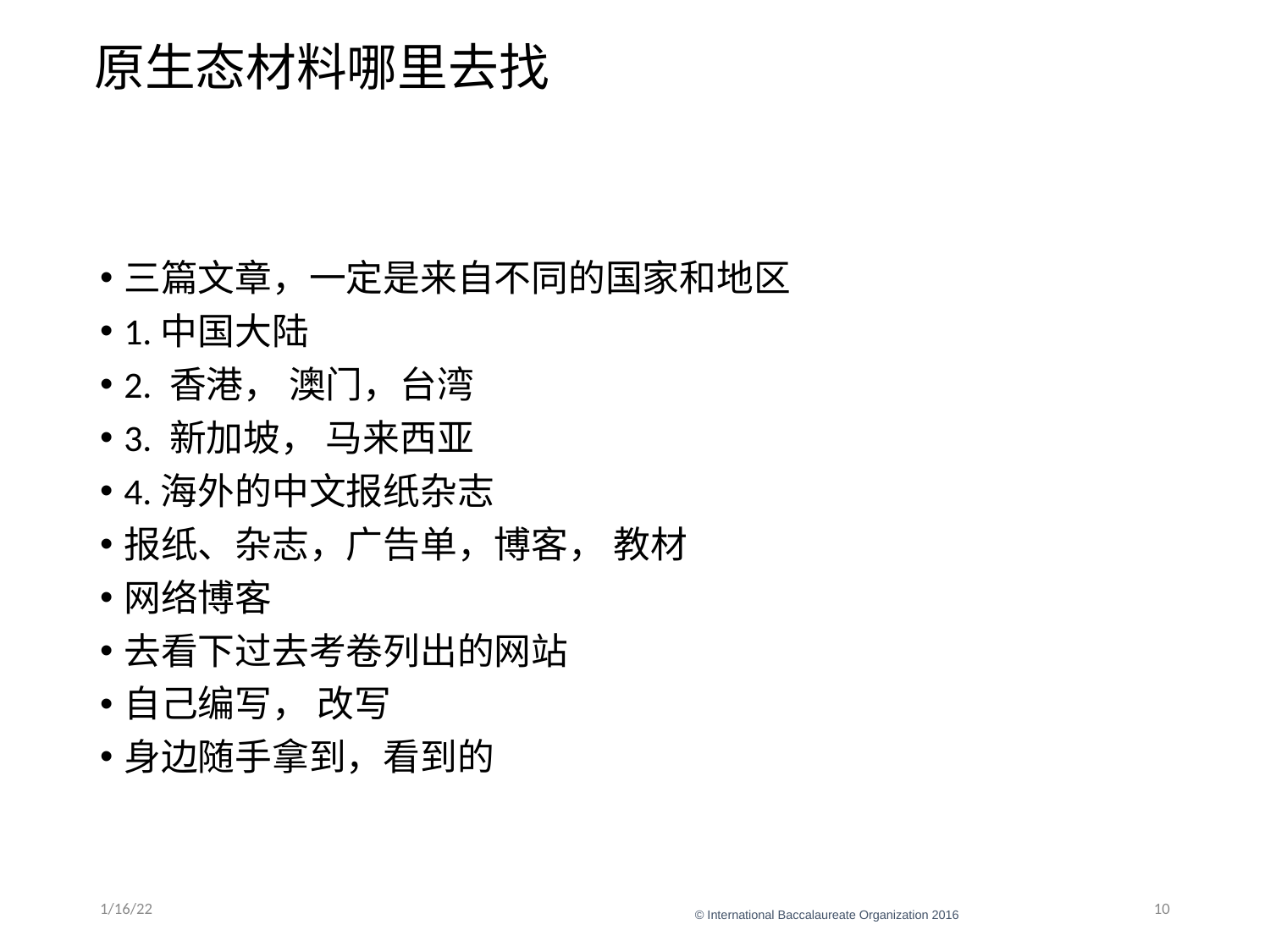

# 原生态材料哪里去找
三篇文章，一定是来自不同的国家和地区
1.中国大陆
2. 香港， 澳门，台湾
3. 新加坡， 马来西亚
4.海外的中文报纸杂志
报纸、杂志，广告单，博客， 教材
网络博客
去看下过去考卷列出的网站
自己编写， 改写
身边随手拿到，看到的

1/16/22
10